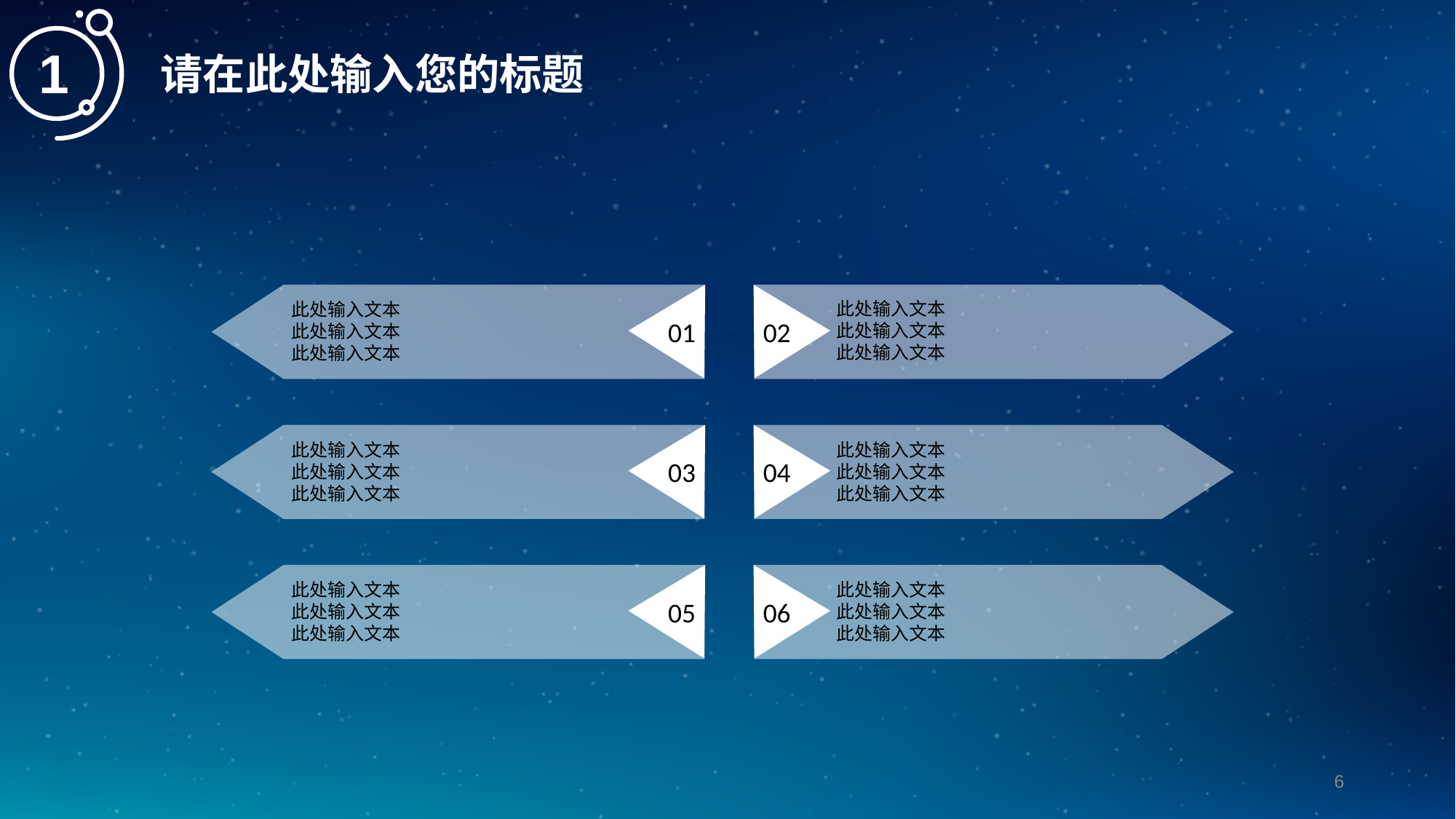

1

请在此处输入您的标题

01
02

此处输入文本
此处输入文本
此处输入文本

此处输入文本
此处输入文本
此处输入文本

03
04

此处输入文本
此处输入文本
此处输入文本

此处输入文本
此处输入文本
此处输入文本

05
06

此处输入文本
此处输入文本
此处输入文本

此处输入文本
此处输入文本
此处输入文本

6